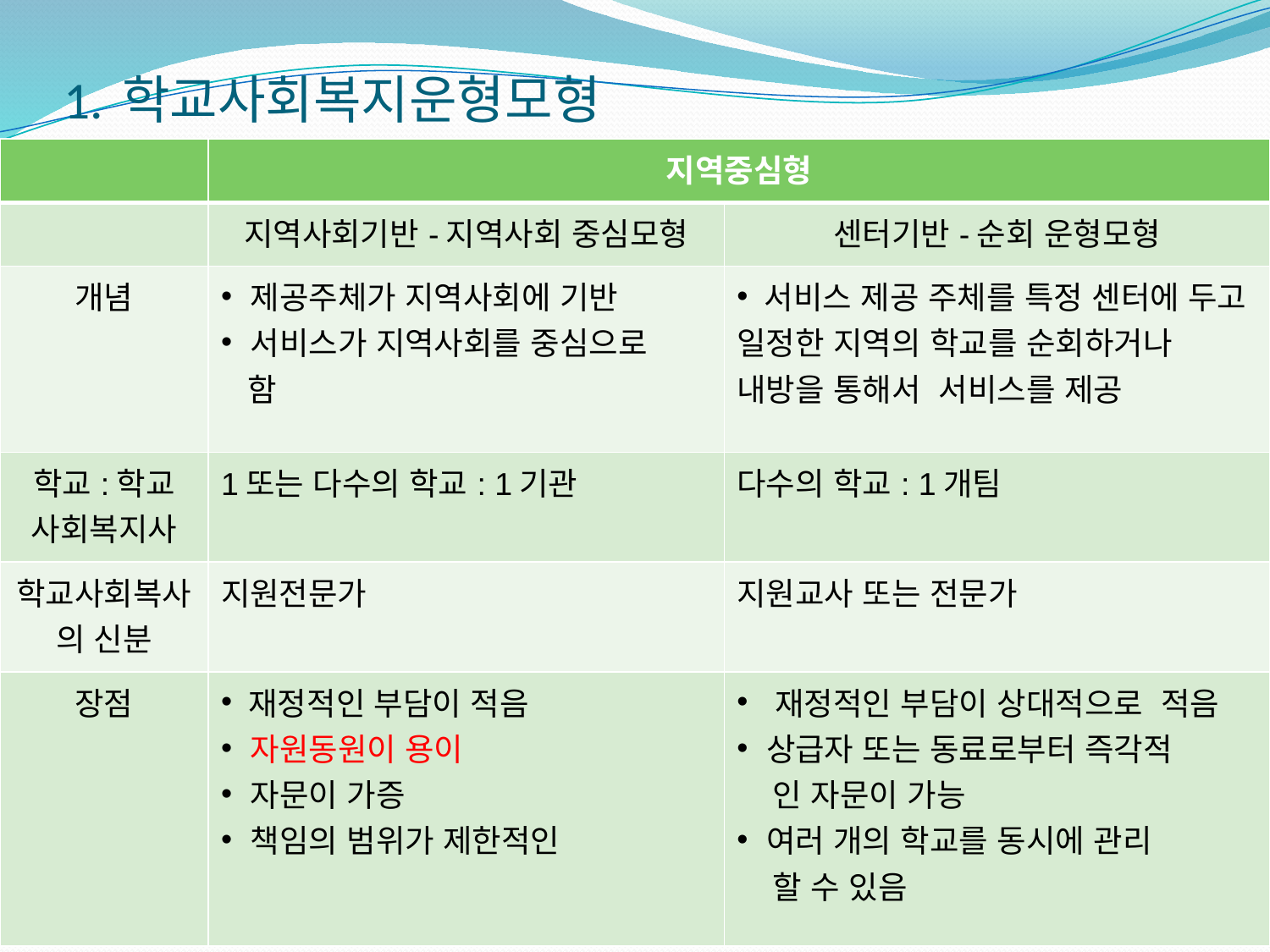

# 1. 학교사회복지운형모형
|  | 지역중심형 |  |
| --- | --- | --- |
|  | 지역사회기반-지역사회 중심모형 | 센터기반-순회 운형모형 |
| 개념 | 제공주체가 지역사회에 기반 서비스가 지역사회를 중심으로 함 | 서비스 제공 주체를 특정 센터에 두고 일정한 지역의 학교를 순회하거나 내방을 통해서 서비스를 제공 |
| 학교:학교 사회복지사 | 1또는 다수의 학교: 1기관 | 다수의 학교: 1개팀 |
| 학교사회복사의 신분 | 지원전문가 | 지원교사 또는 전문가 |
| 장점 | 재정적인 부담이 적음 자원동원이 용이 자문이 가증 책임의 범위가 제한적인 | 재정적인 부담이 상대적으로 적음 상급자 또는 동료로부터 즉각적 인 자문이 가능 여러 개의 학교를 동시에 관리 할 수 있음 |